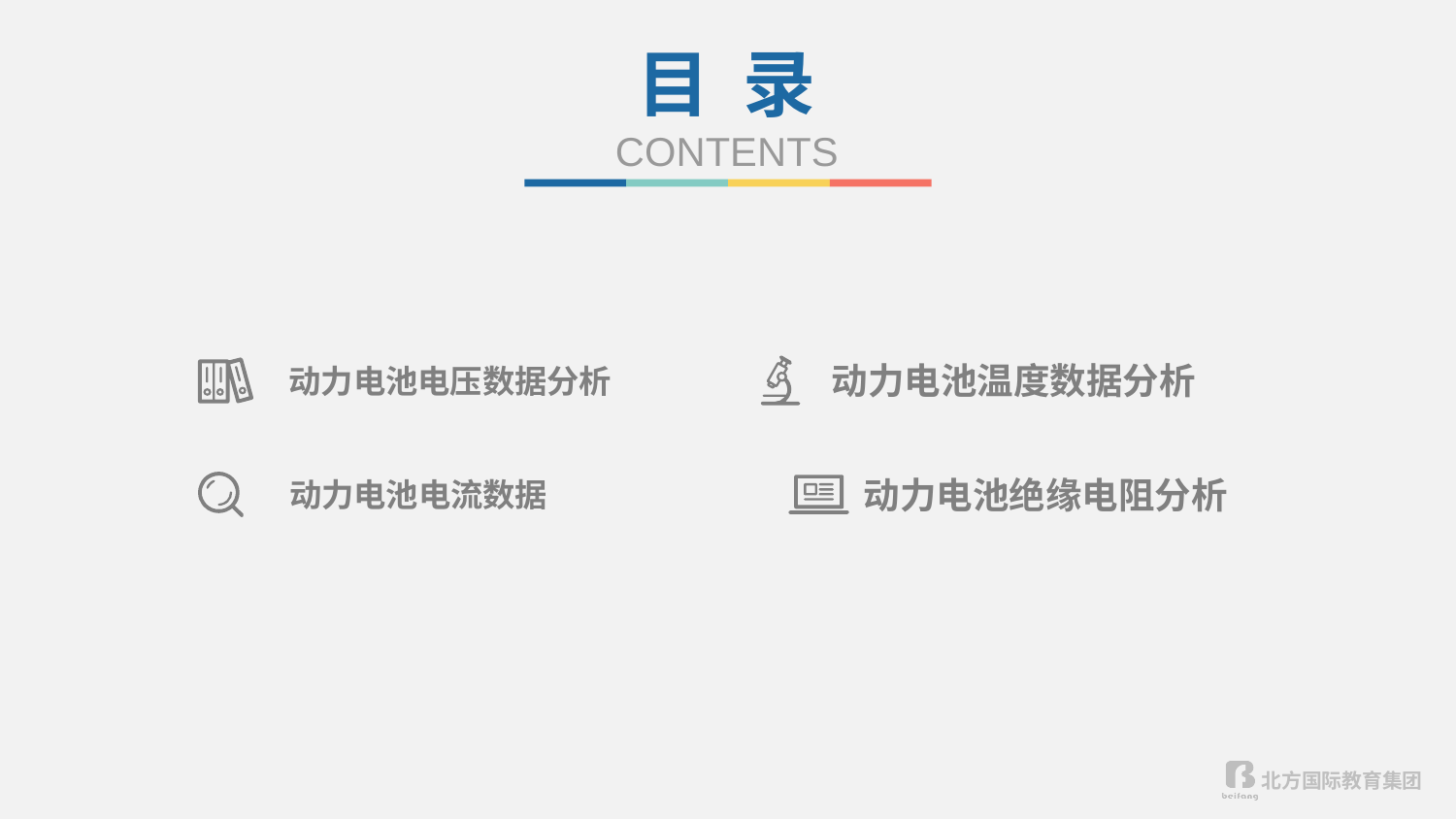

目  录
CONTENTS

动力电池温度数据分析
动力电池电压数据分析

动力电池绝缘电阻分析
动力电池电流数据